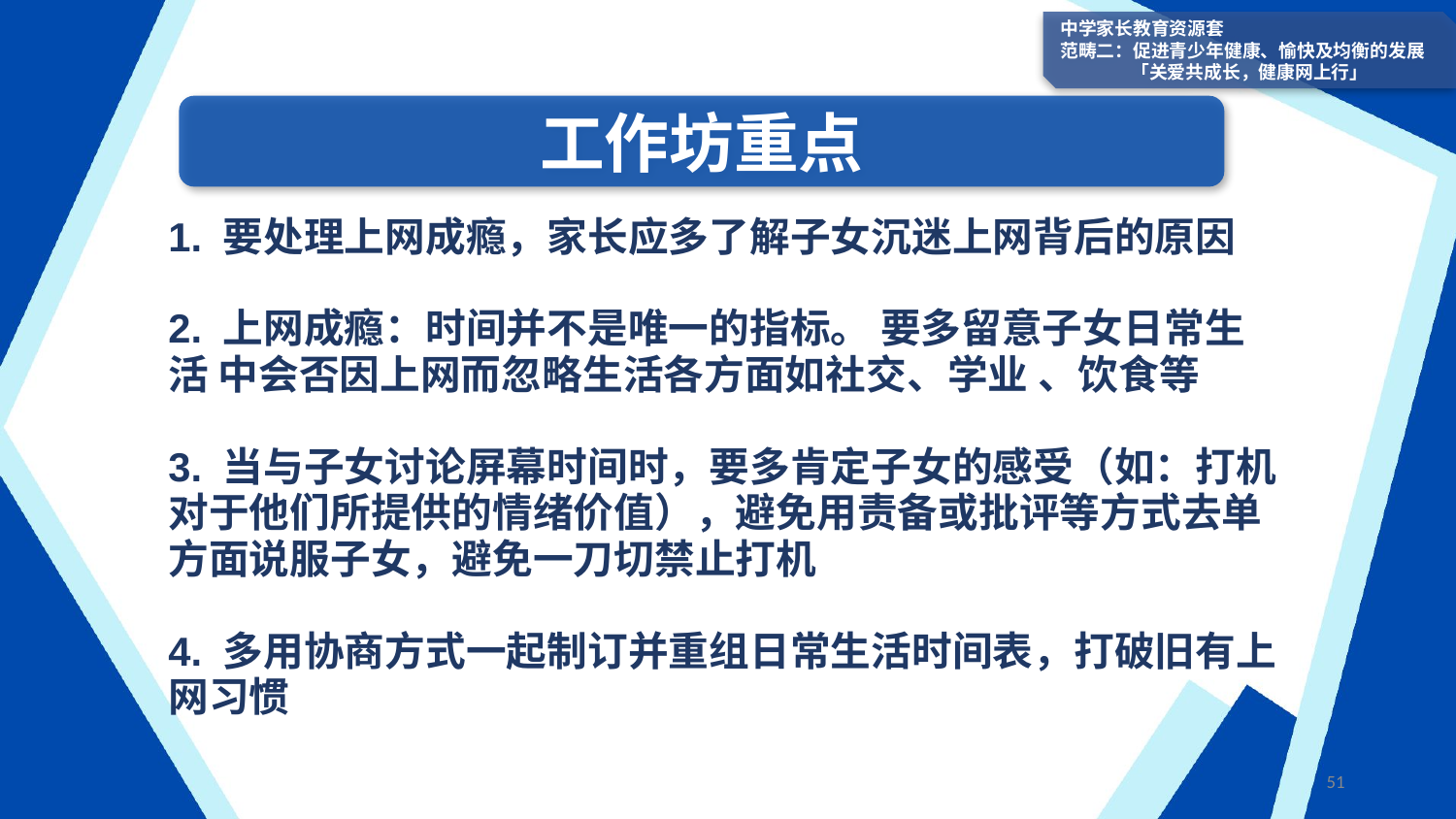

中学家长教育资源套
范畴二：促进青少年健康、愉快及均衡的发展
「关爱共成长，健康网上行」
工作坊重点
1. 要处理上网成瘾，家长应多了解子女沉迷上网背后的原因

2. 上网成瘾：时间并不是唯一的指标。 要多留意子女日常生活 中会否因上网而忽略生活各方面如社交、学业 、饮食等
3. 当与子女讨论屏幕时间时，要多肯定子女的感受（如：打机对于他们所提供的情绪价值），避免用责备或批评等方式去单方面说服子女，避免一刀切禁止打机
4. 多用协商方式一起制订并重组日常生活时间表，打破旧有上网习惯
51